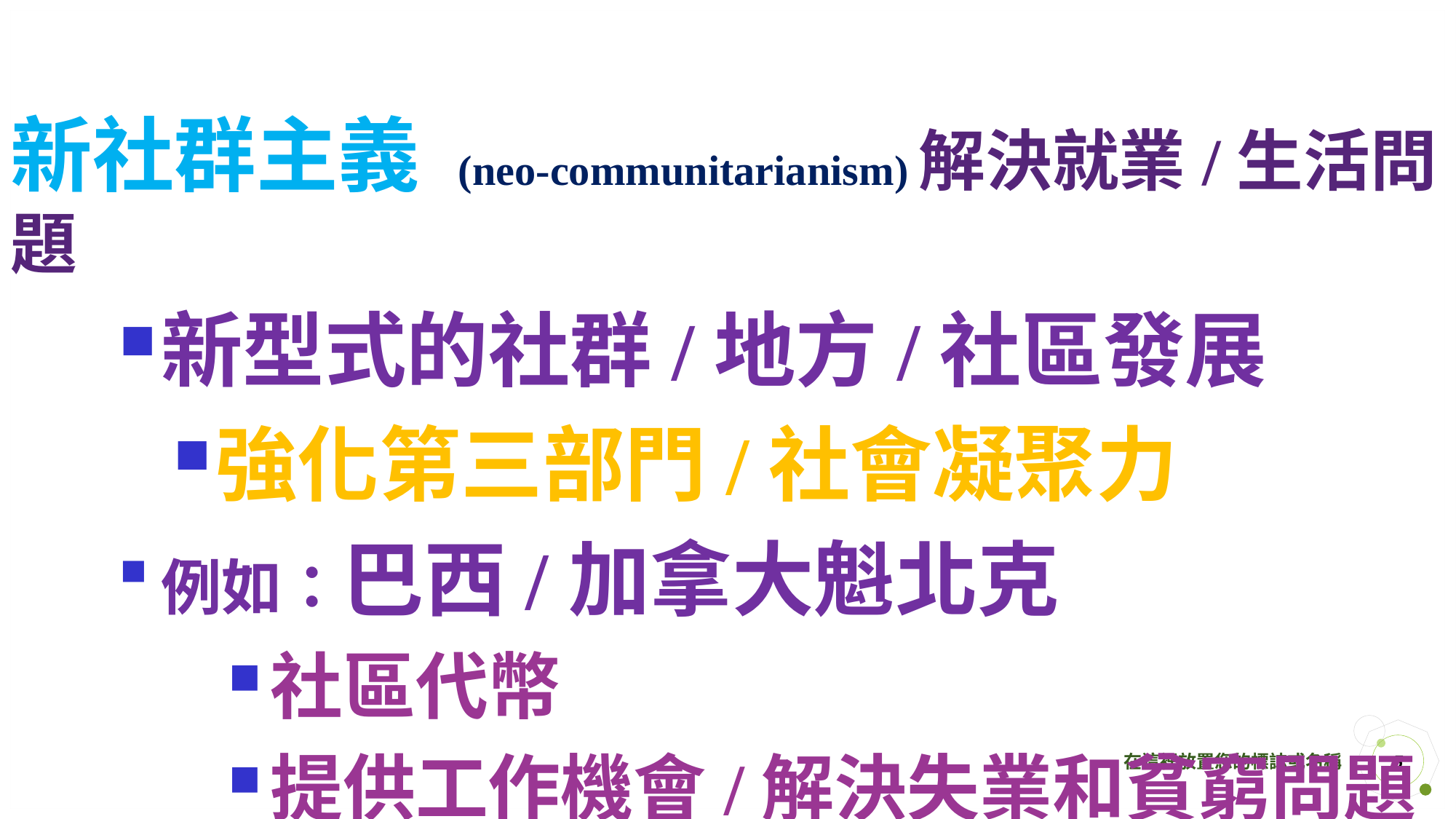

新社群主義 (neo-communitarianism)解決就業/生活問題
新型式的社群/地方/社區發展
強化第三部門/社會凝聚力
例如：巴西/加拿大魁北克
社區代幣
提供工作機會/解決失業和貧窮問題
5